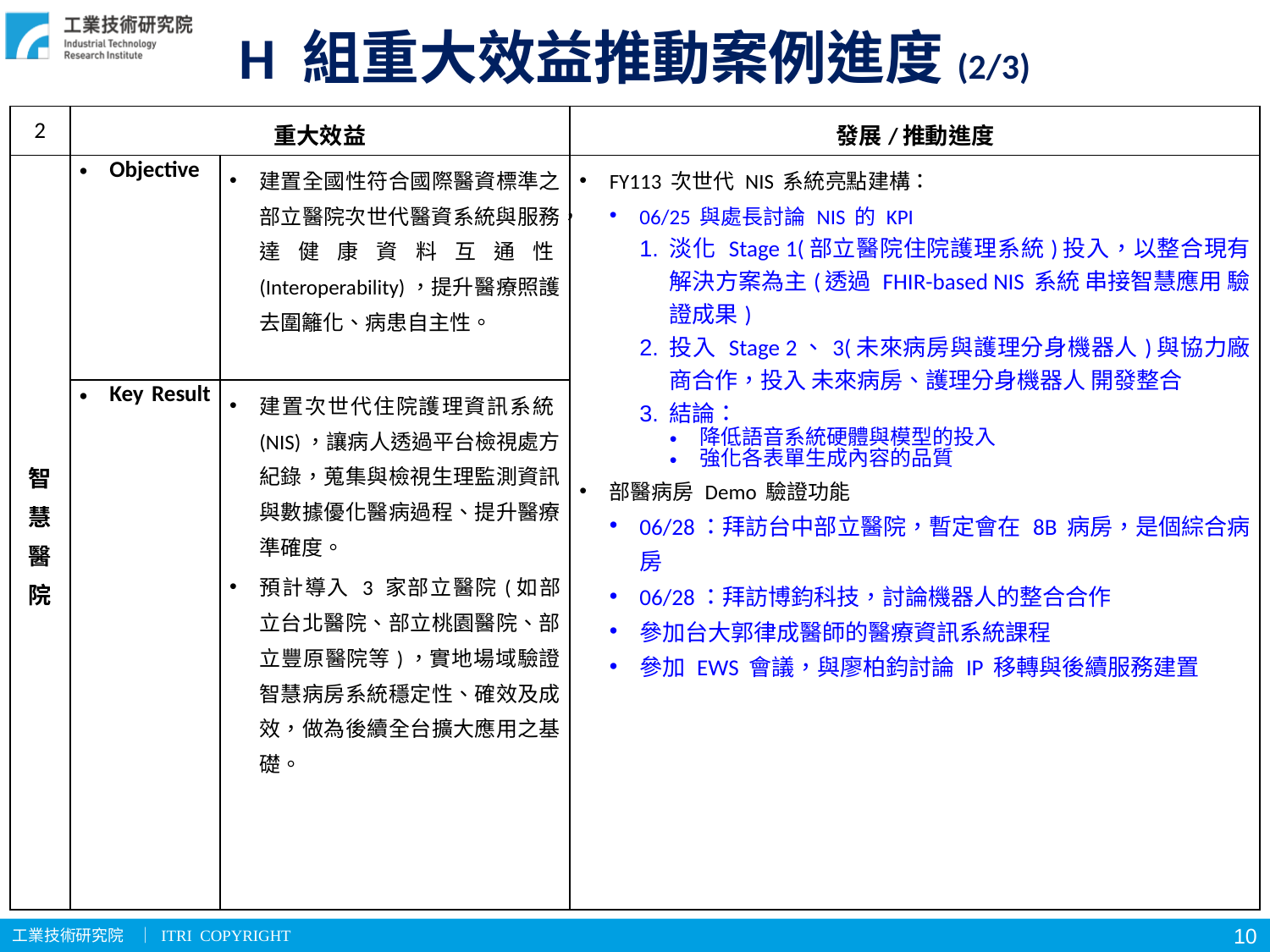

# H 組重大效益推動案例進度(2/3)
| 2 | 重大效益 |  | 發展/推動進度 |
| --- | --- | --- | --- |
| 智慧醫院 | Objective | 建置全國性符合國際醫資標準之部立醫院次世代醫資系統與服務，達健康資料互通性(Interoperability)，提升醫療照護去圍籬化、病患自主性。 | FY113 次世代 NIS 系統亮點建構： 06/25 與處長討論 NIS 的 KPI 淡化 Stage 1(部立醫院住院護理系統)投入，以整合現有解決方案為主(透過 FHIR-based NIS 系統 串接智慧應用 驗證成果) 投入 Stage 2、3(未來病房與護理分身機器人)與協力廠商合作，投入 未來病房、護理分身機器人 開發整合 結論： 降低語音系統硬體與模型的投入 強化各表單生成內容的品質 部醫病房 Demo 驗證功能 06/28：拜訪台中部立醫院，暫定會在 8B 病房，是個綜合病房 06/28：拜訪博鈞科技，討論機器人的整合合作 參加台大郭律成醫師的醫療資訊系統課程 參加 EWS 會議，與廖柏鈞討論 IP 移轉與後續服務建置 |
|  | Key Result | 建置次世代住院護理資訊系統(NIS)，讓病人透過平台檢視處方紀錄，蒐集與檢視生理監測資訊與數據優化醫病過程、提升醫療準確度。 預計導入 3 家部立醫院(如部立台北醫院、部立桃園醫院、部立豐原醫院等)，實地場域驗證智慧病房系統穩定性、確效及成效，做為後續全台擴大應用之基礎。 |  |